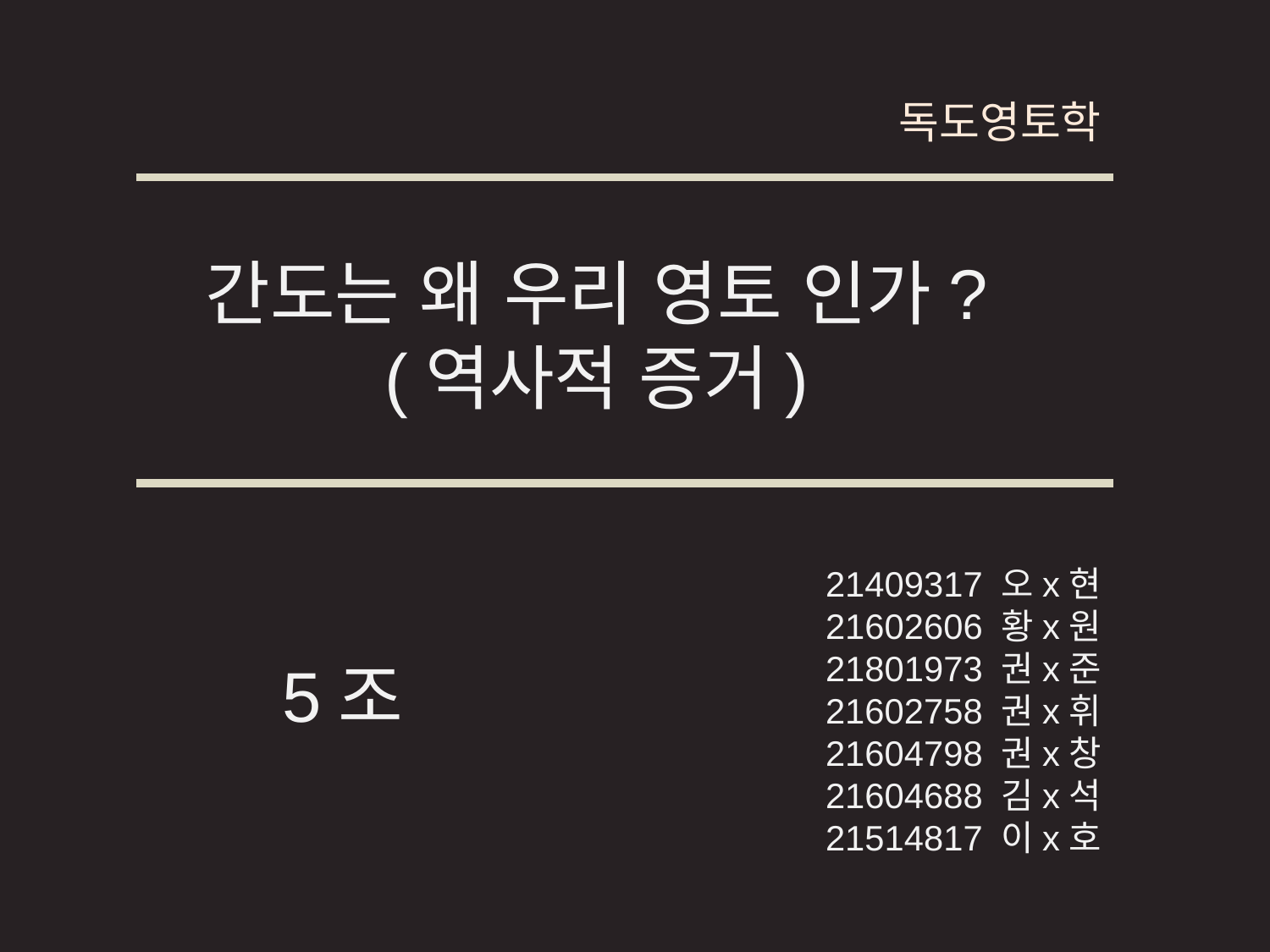

독도영토학
간도는 왜 우리 영토 인가?
(역사적 증거)
21409317 오x현
21602606 황x원
21801973 권x준
21602758 권x휘
21604798 권x창
21604688 김x석
21514817 이x호

5조